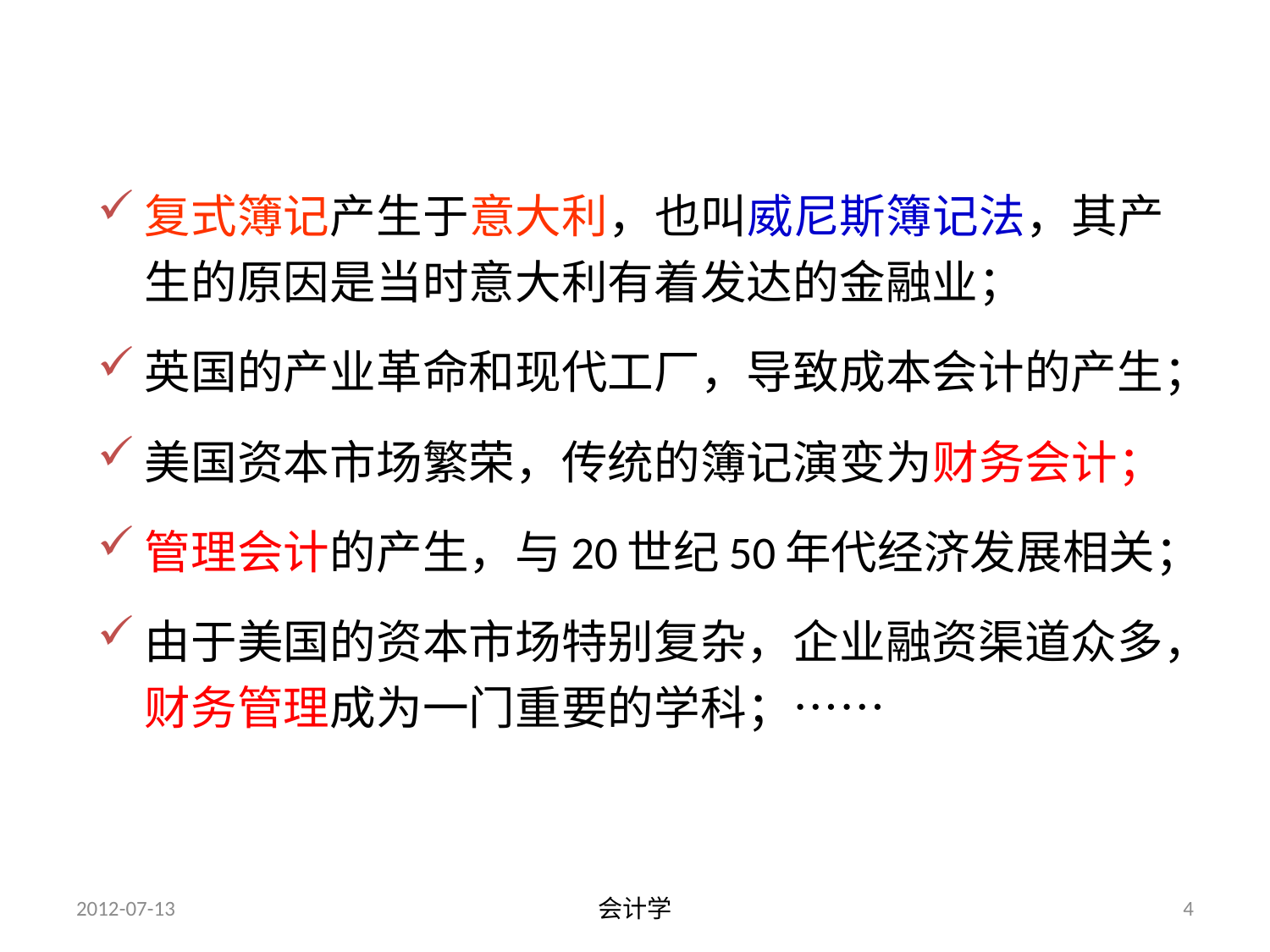

复式簿记产生于意大利，也叫威尼斯簿记法，其产生的原因是当时意大利有着发达的金融业；
英国的产业革命和现代工厂，导致成本会计的产生；
美国资本市场繁荣，传统的簿记演变为财务会计；
管理会计的产生，与20世纪50年代经济发展相关；
由于美国的资本市场特别复杂，企业融资渠道众多，财务管理成为一门重要的学科；……
2012-07-13
会计学
4